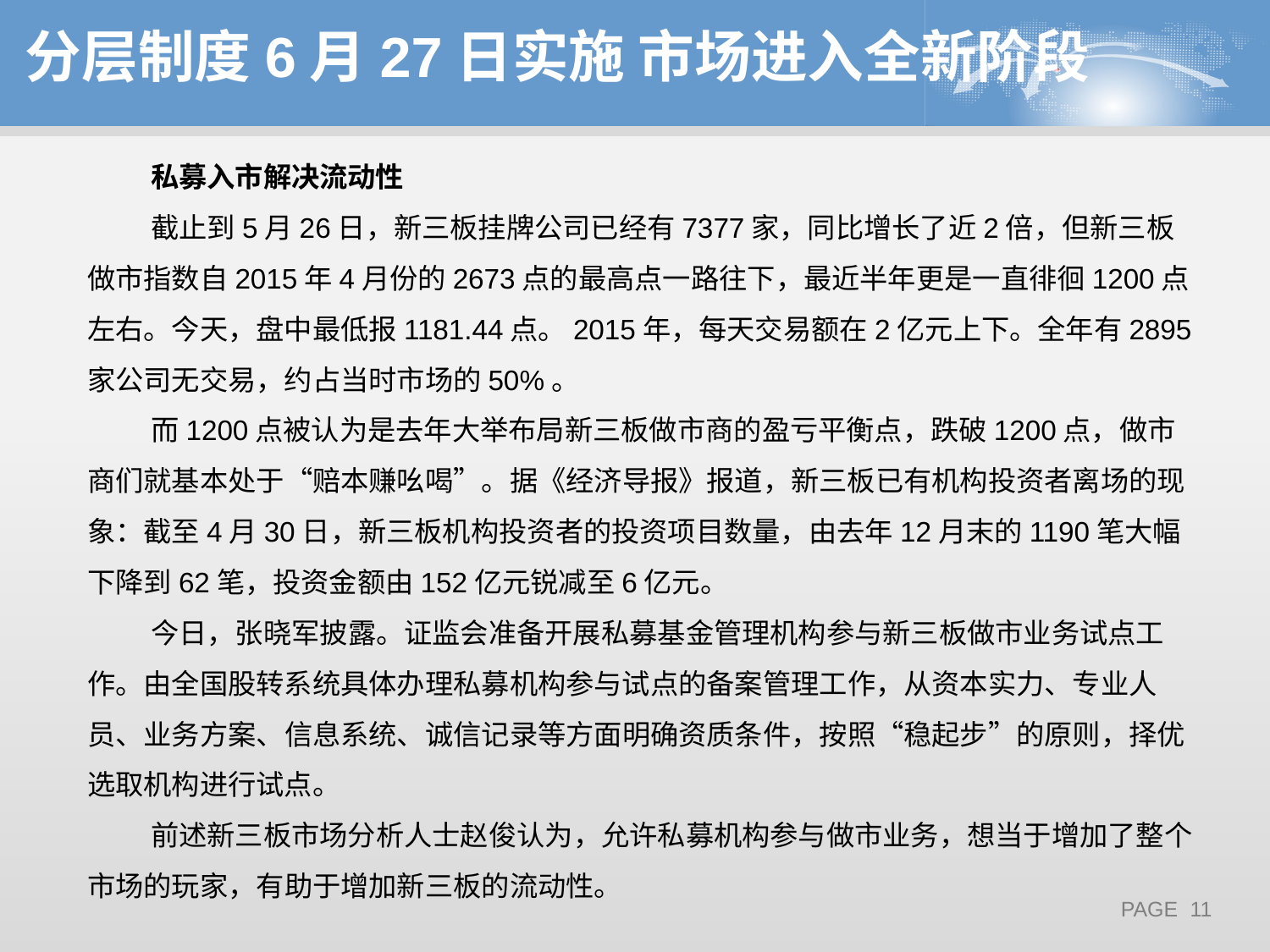

分层制度6月27日实施 市场进入全新阶段
私募入市解决流动性
截止到5月26日，新三板挂牌公司已经有7377家，同比增长了近2倍，但新三板做市指数自2015年4月份的2673点的最高点一路往下，最近半年更是一直徘徊1200点左右。今天，盘中最低报1181.44点。2015年，每天交易额在2亿元上下。全年有2895家公司无交易，约占当时市场的50%。
而1200点被认为是去年大举布局新三板做市商的盈亏平衡点，跌破1200点，做市商们就基本处于“赔本赚吆喝”。据《经济导报》报道，新三板已有机构投资者离场的现象：截至4月30日，新三板机构投资者的投资项目数量，由去年12月末的1190笔大幅下降到62笔，投资金额由152亿元锐减至6亿元。
今日，张晓军披露。证监会准备开展私募基金管理机构参与新三板做市业务试点工作。由全国股转系统具体办理私募机构参与试点的备案管理工作，从资本实力、专业人员、业务方案、信息系统、诚信记录等方面明确资质条件，按照“稳起步”的原则，择优选取机构进行试点。
前述新三板市场分析人士赵俊认为，允许私募机构参与做市业务，想当于增加了整个市场的玩家，有助于增加新三板的流动性。